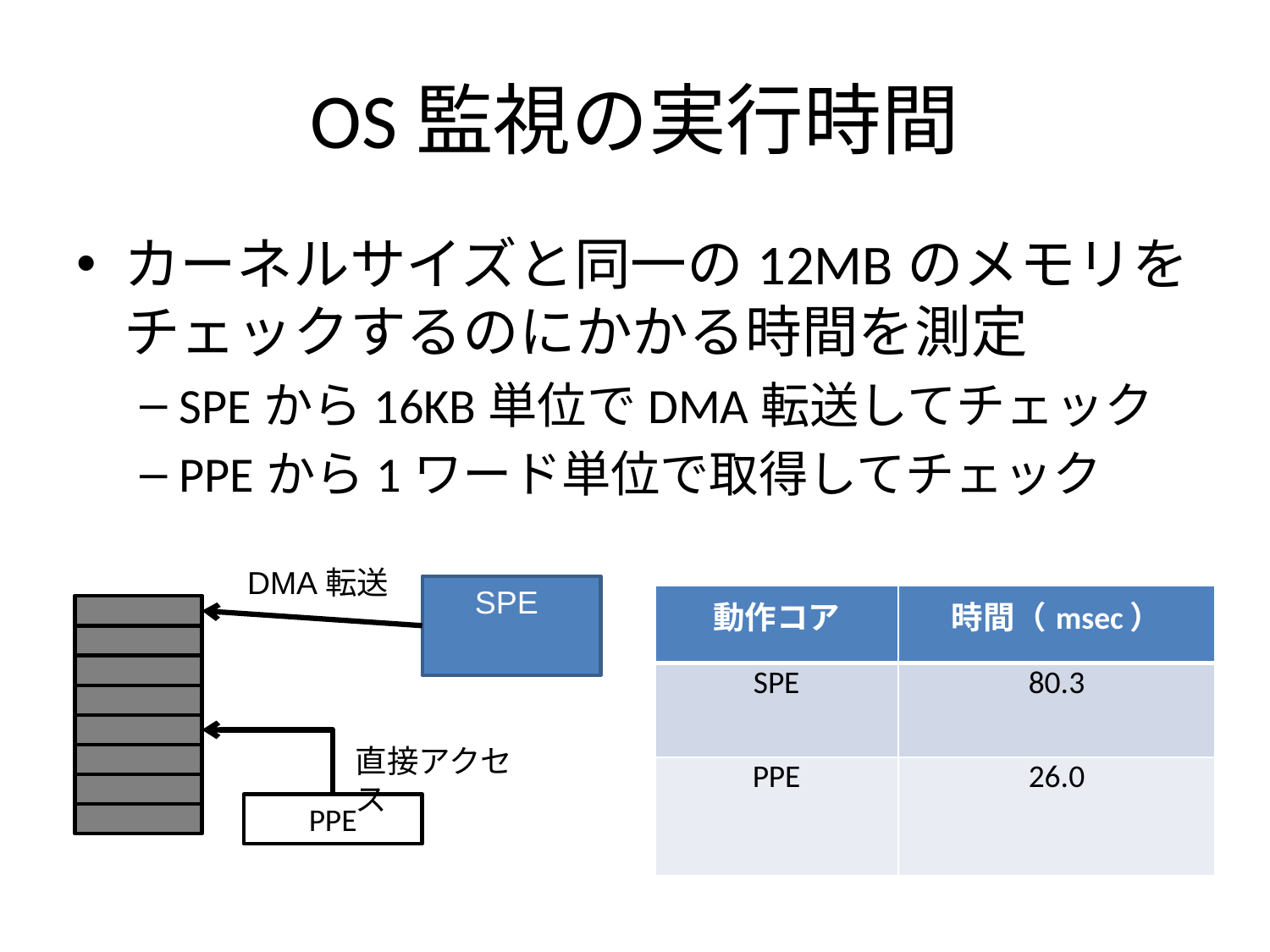

# OS監視の実行時間
カーネルサイズと同一の12MBのメモリをチェックするのにかかる時間を測定
SPEから16KB単位でDMA転送してチェック
PPEから1ワード単位で取得してチェック
DMA転送

SPE
| 動作コア | 時間（msec） |
| --- | --- |
| SPE | 80.3 |
| PPE | 26.0 |

直接アクセス

PPE